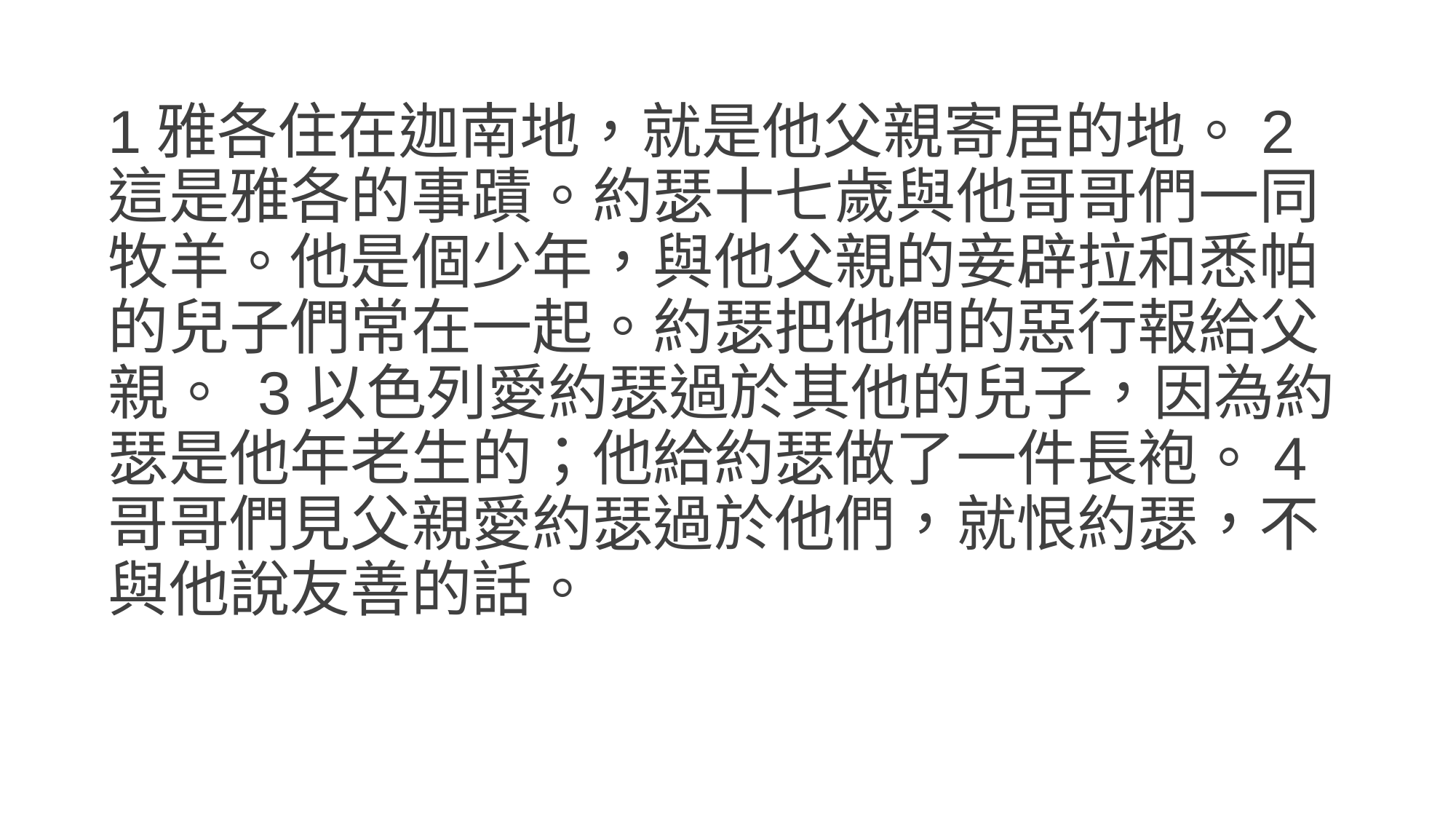

# 1雅各住在迦南地，就是他父親寄居的地。2這是雅各的事蹟。約瑟十七歲與他哥哥們一同牧羊。他是個少年，與他父親的妾辟拉和悉帕的兒子們常在一起。約瑟把他們的惡行報給父親。 3以色列愛約瑟過於其他的兒子，因為約瑟是他年老生的；他給約瑟做了一件長袍。4哥哥們見父親愛約瑟過於他們，就恨約瑟，不與他說友善的話。